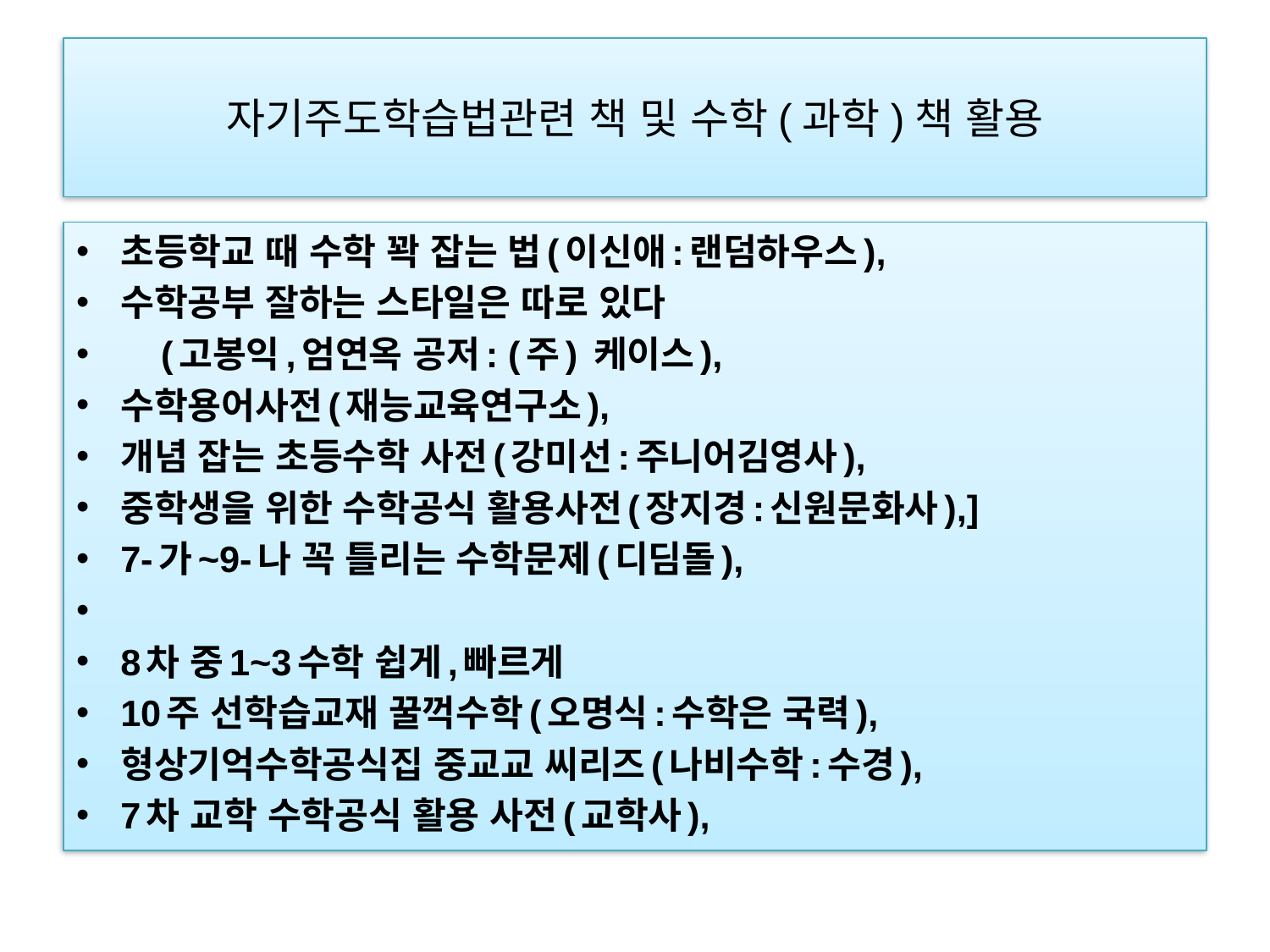

# 자기주도학습법관련 책 및 수학(과학)책 활용
초등학교 때 수학 꽉 잡는 법(이신애:랜덤하우스),
수학공부 잘하는 스타일은 따로 있다
    (고봉익,엄연옥 공저: (주) 케이스),
수학용어사전(재능교육연구소),
개념 잡는 초등수학 사전(강미선:주니어김영사),
중학생을 위한 수학공식 활용사전(장지경:신원문화사),]
7-가~9-나 꼭 틀리는 수학문제(디딤돌),

8차 중1~3수학 쉽게,빠르게
10주 선학습교재 꿀꺽수학(오명식:수학은 국력),
형상기억수학공식집 중교교 씨리즈(나비수학:수경),
7차 교학 수학공식 활용 사전(교학사),